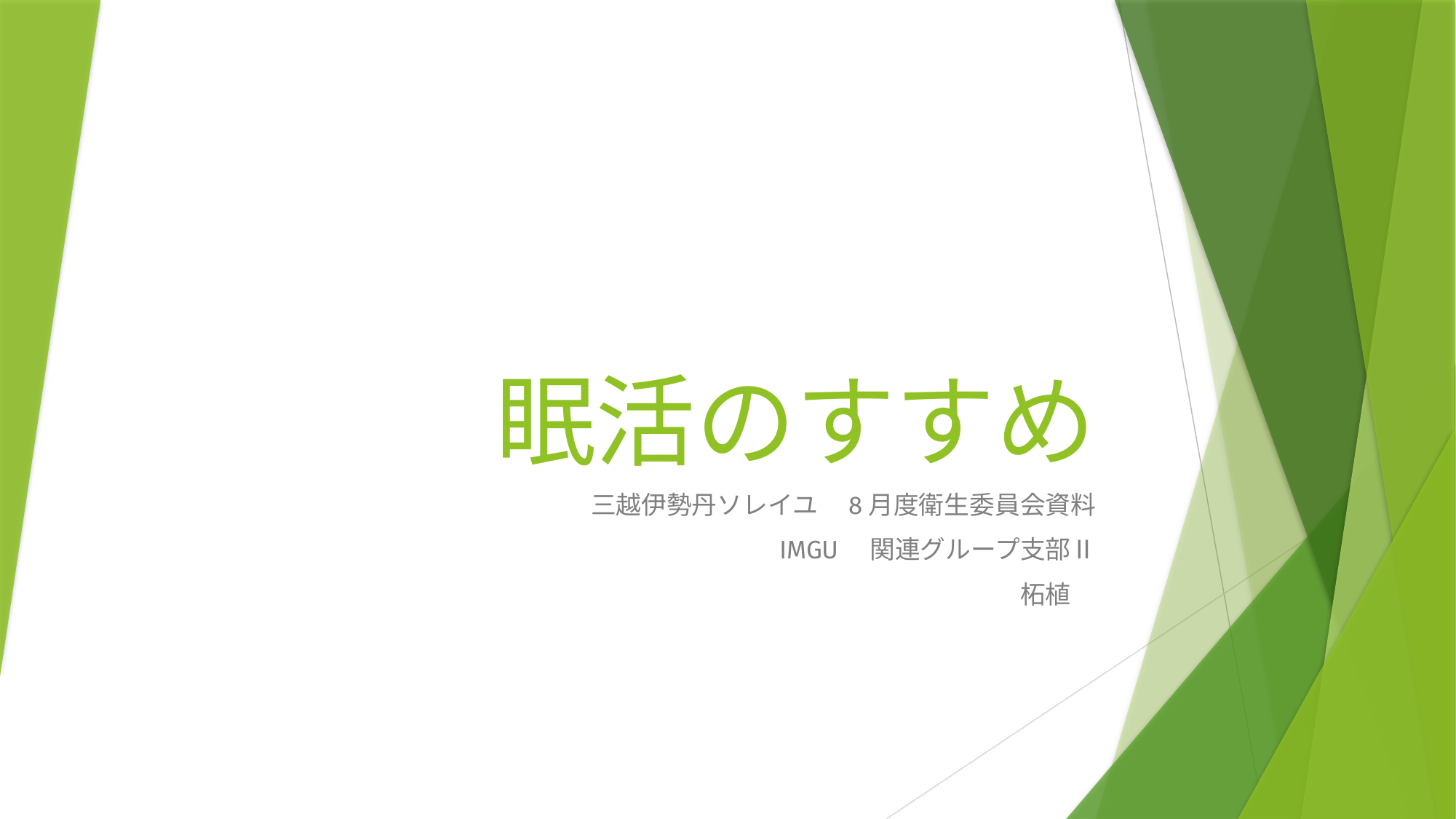

# 眠活のすすめ
三越伊勢丹ソレイユ　8月度衛生委員会資料
IMGU　関連グループ支部Ⅱ
柘植